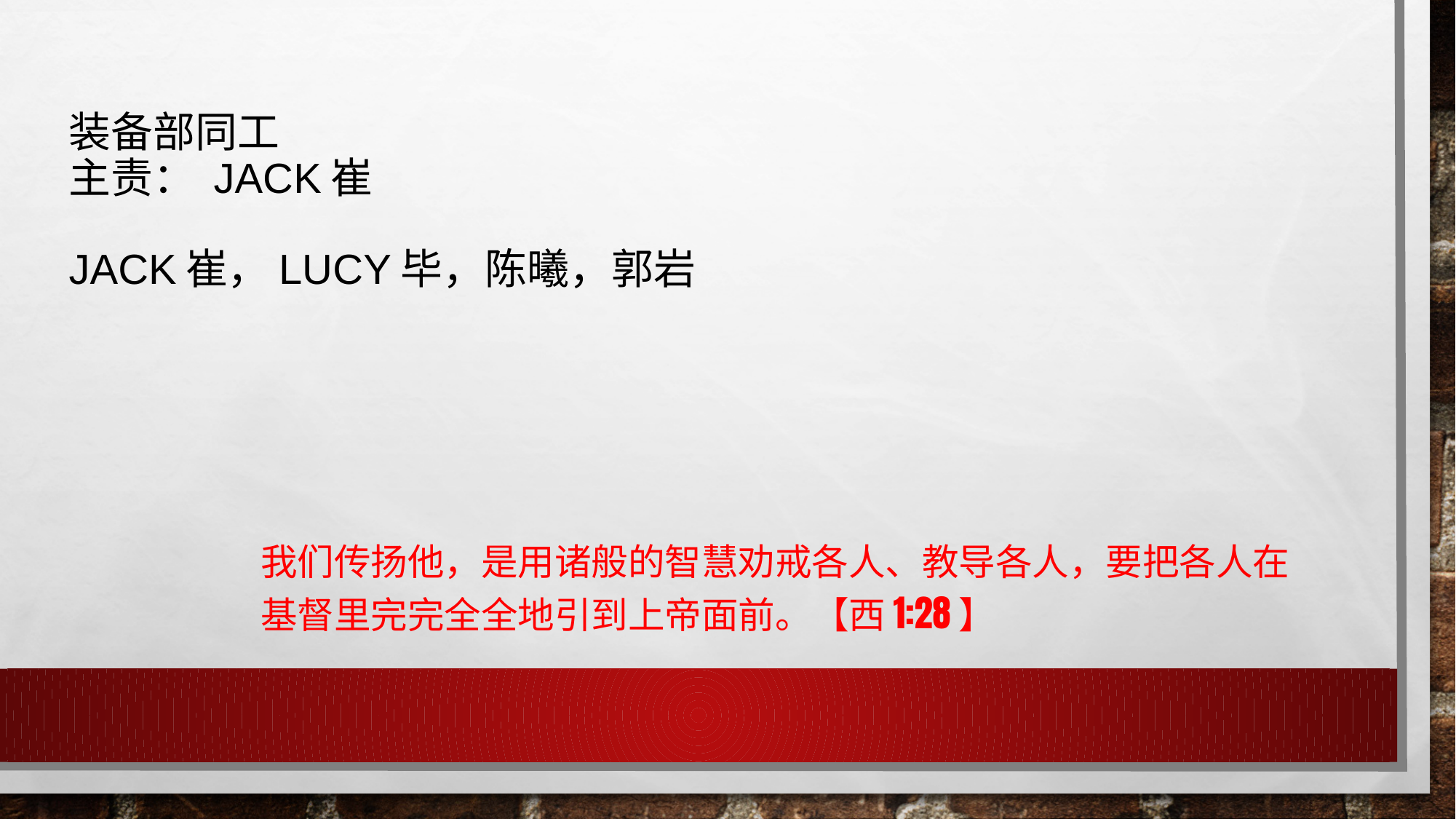

# 装备部同工 主责： jack崔 jack崔，Lucy毕，陈曦，郭岩
我们传扬他，是用诸般的智慧劝戒各人、教导各人，要把各人在基督里完完全全地引到上帝面前。【西1:28】